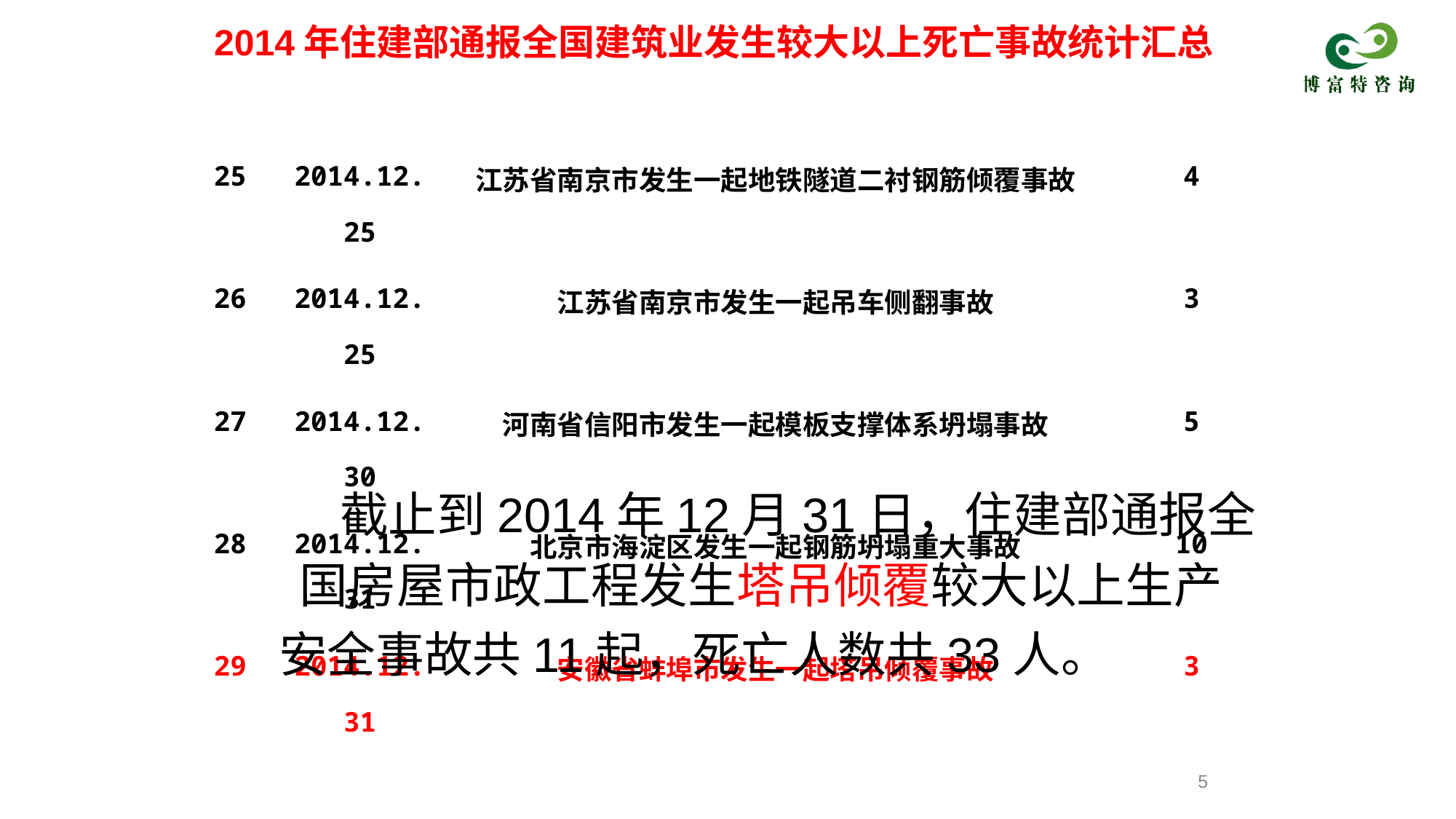

2014年住建部通报全国建筑业发生较大以上死亡事故统计汇总
| 序号 | 通报日期 | 事故情况 | 死亡人数 |
| --- | --- | --- | --- |
| 25 | 2014.12.25 | 江苏省南京市发生一起地铁隧道二衬钢筋倾覆事故 | 4 |
| 26 | 2014.12.25 | 江苏省南京市发生一起吊车侧翻事故 | 3 |
| 27 | 2014.12.30 | 河南省信阳市发生一起模板支撑体系坍塌事故 | 5 |
| 28 | 2014.12.31 | 北京市海淀区发生一起钢筋坍塌重大事故 | 10 |
| 29 | 2014.12.31 | 安徽省蚌埠市发生一起塔吊倾覆事故 | 3 |
截止到2014年12月31日，住建部通报全
国房屋市政工程发生塔吊倾覆较大以上生产
安全事故共11起，死亡人数共33人。
5